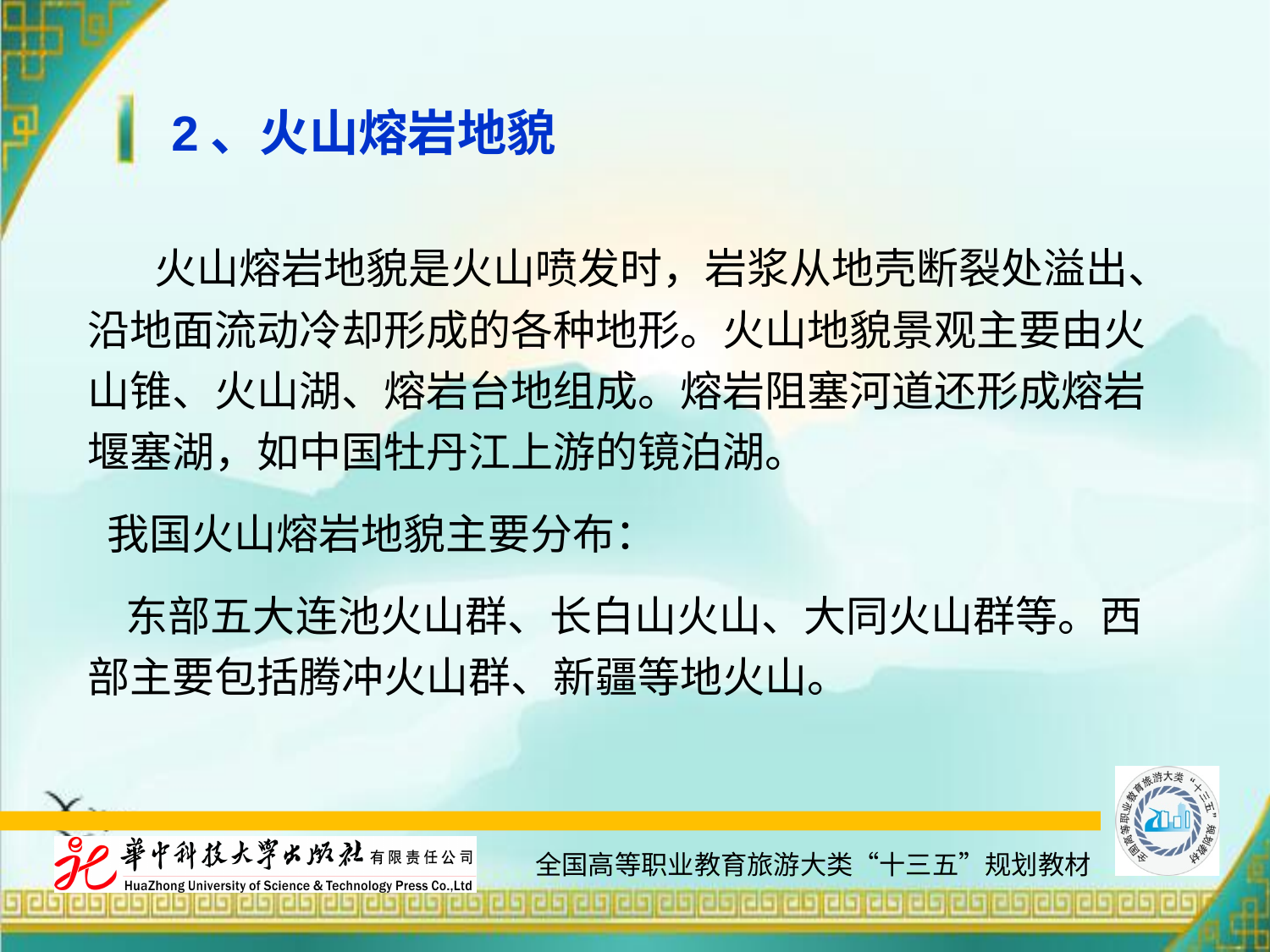

2、火山熔岩地貌
     火山熔岩地貌是火山喷发时，岩浆从地壳断裂处溢出、沿地面流动冷却形成的各种地形。火山地貌景观主要由火山锥、火山湖、熔岩台地组成。熔岩阻塞河道还形成熔岩堰塞湖，如中国牡丹江上游的镜泊湖。
 我国火山熔岩地貌主要分布：
   东部五大连池火山群、长白山火山、大同火山群等。西部主要包括腾冲火山群、新疆等地火山。